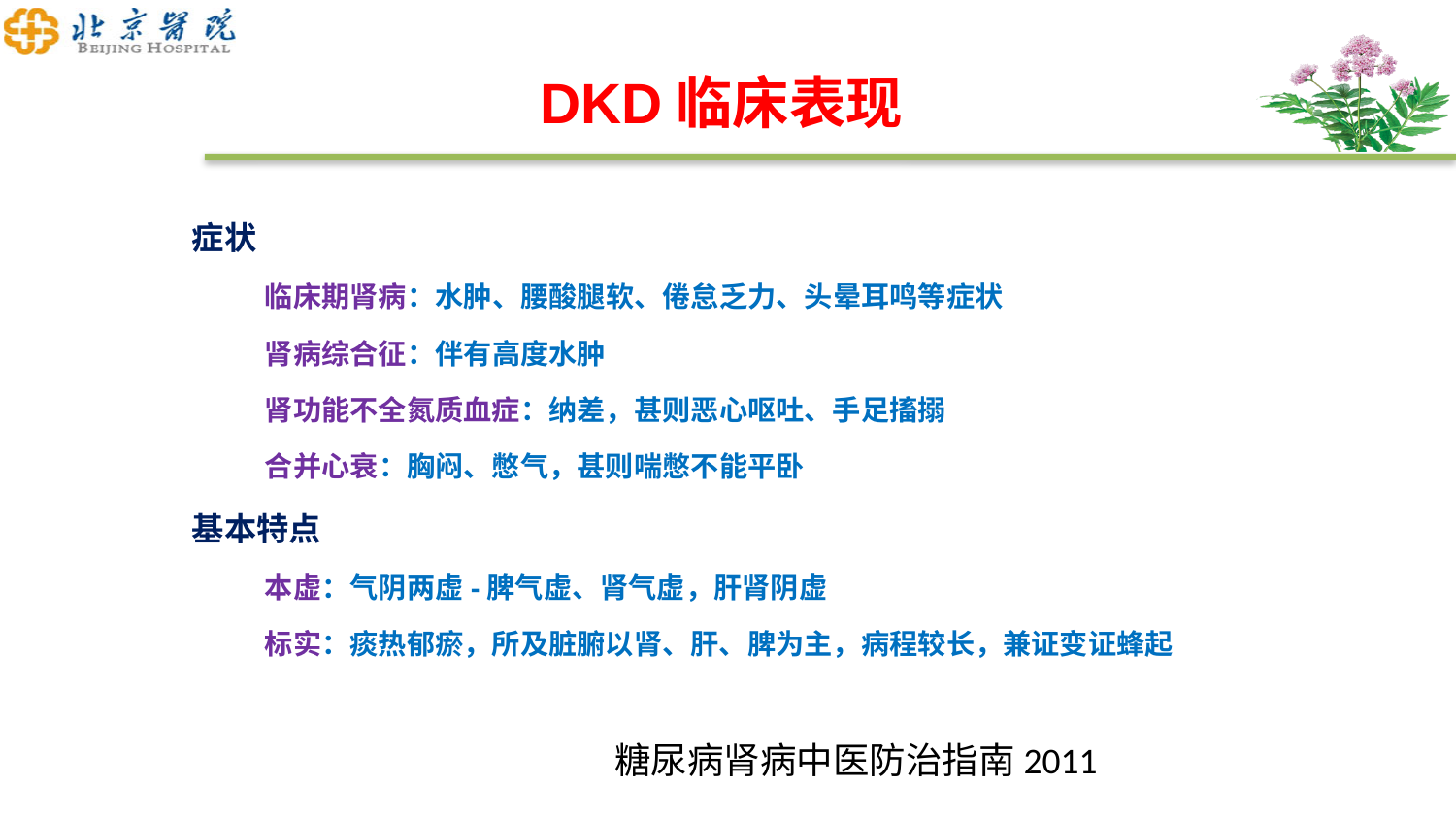

# DKD临床表现
症状
临床期肾病：水肿、腰酸腿软、倦怠乏力、头晕耳鸣等症状
肾病综合征：伴有高度水肿
肾功能不全氮质血症：纳差，甚则恶心呕吐、手足搐搦
合并心衰：胸闷、憋气，甚则喘憋不能平卧
基本特点
本虚：气阴两虚-脾气虚、肾气虚，肝肾阴虚
标实：痰热郁瘀，所及脏腑以肾、肝、脾为主，病程较长，兼证变证蜂起

糖尿病肾病中医防治指南2011